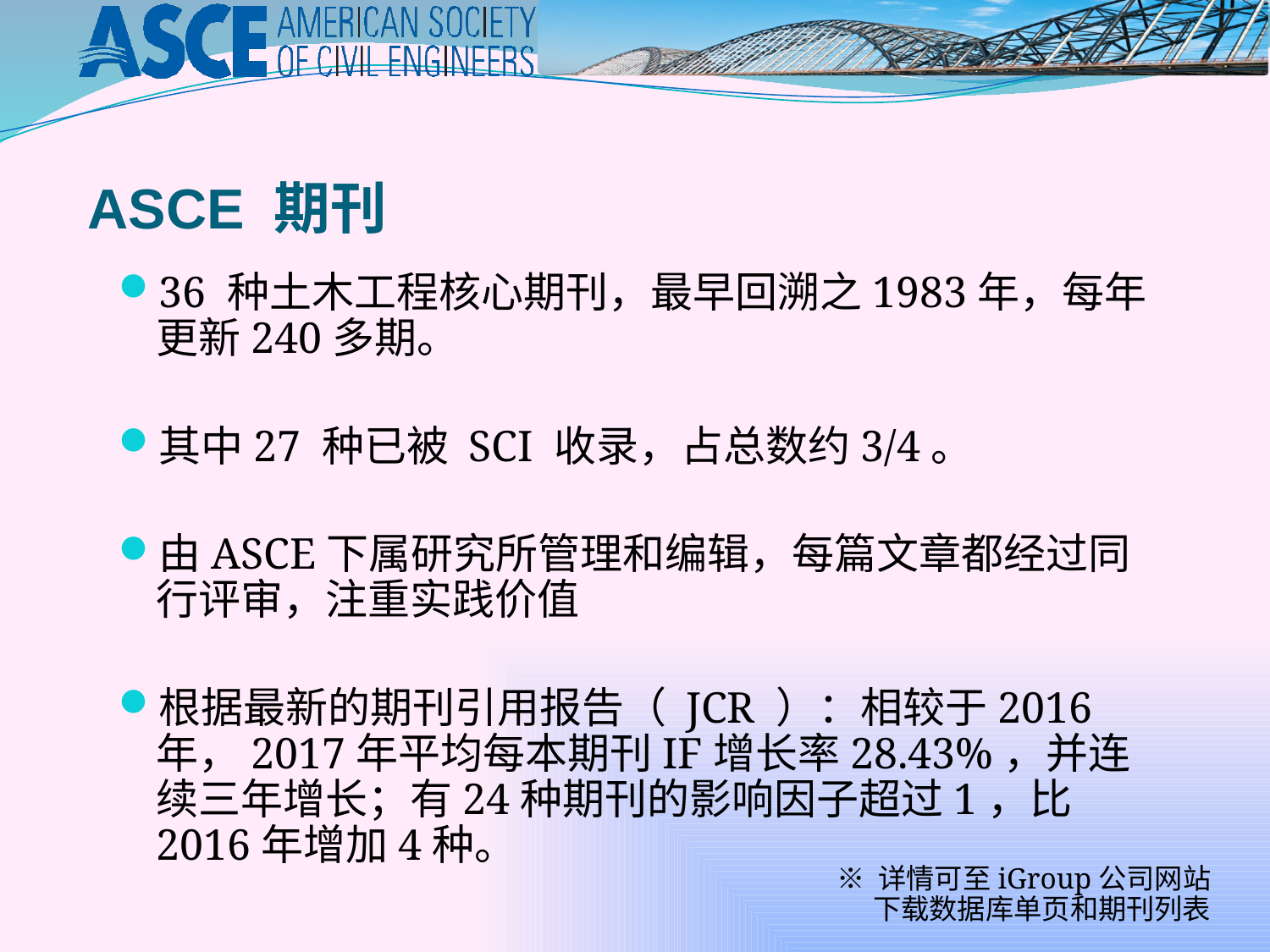

ASCE 期刊
36 种土木工程核心期刊，最早回溯之1983年，每年更新240多期。

其中27 种已被 SCI 收录，占总数约3/4。

由ASCE下属研究所管理和编辑，每篇文章都经过同行评审，注重实践价值

根据最新的期刊引用报告（ JCR ）：相较于2016年，2017年平均每本期刊IF增长率28.43%，并连续三年增长；有24种期刊的影响因子超过1，比2016年增加4种。
※ 详情可至iGroup公司网站下载数据库单页和期刊列表